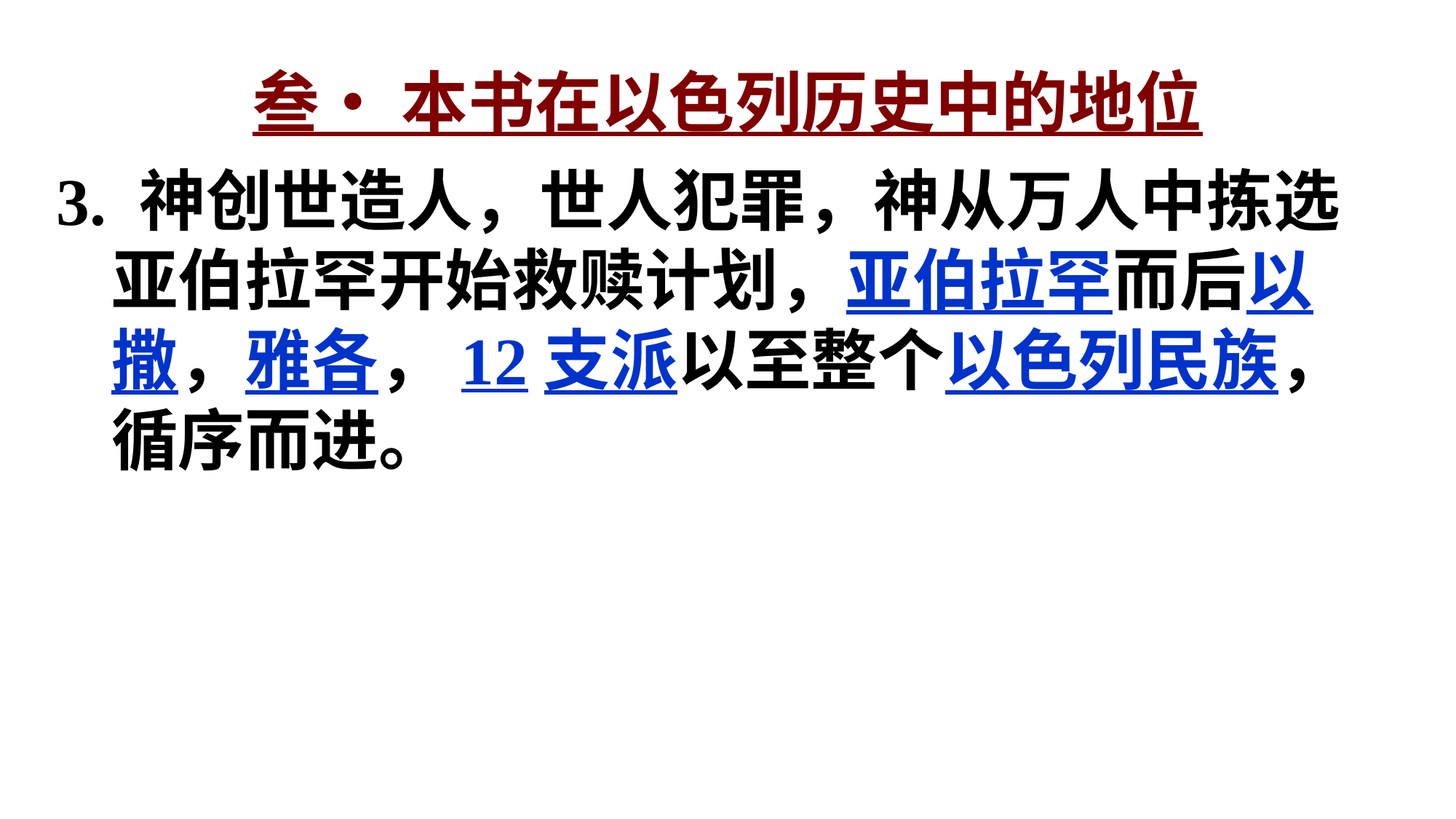

叁‧ 本书在以色列历史中的地位
3. 神创世造人，世人犯罪，神从万人中拣选亚伯拉罕开始救赎计划，亚伯拉罕而后以撒，雅各，12支派以至整个以色列民族，循序而进。